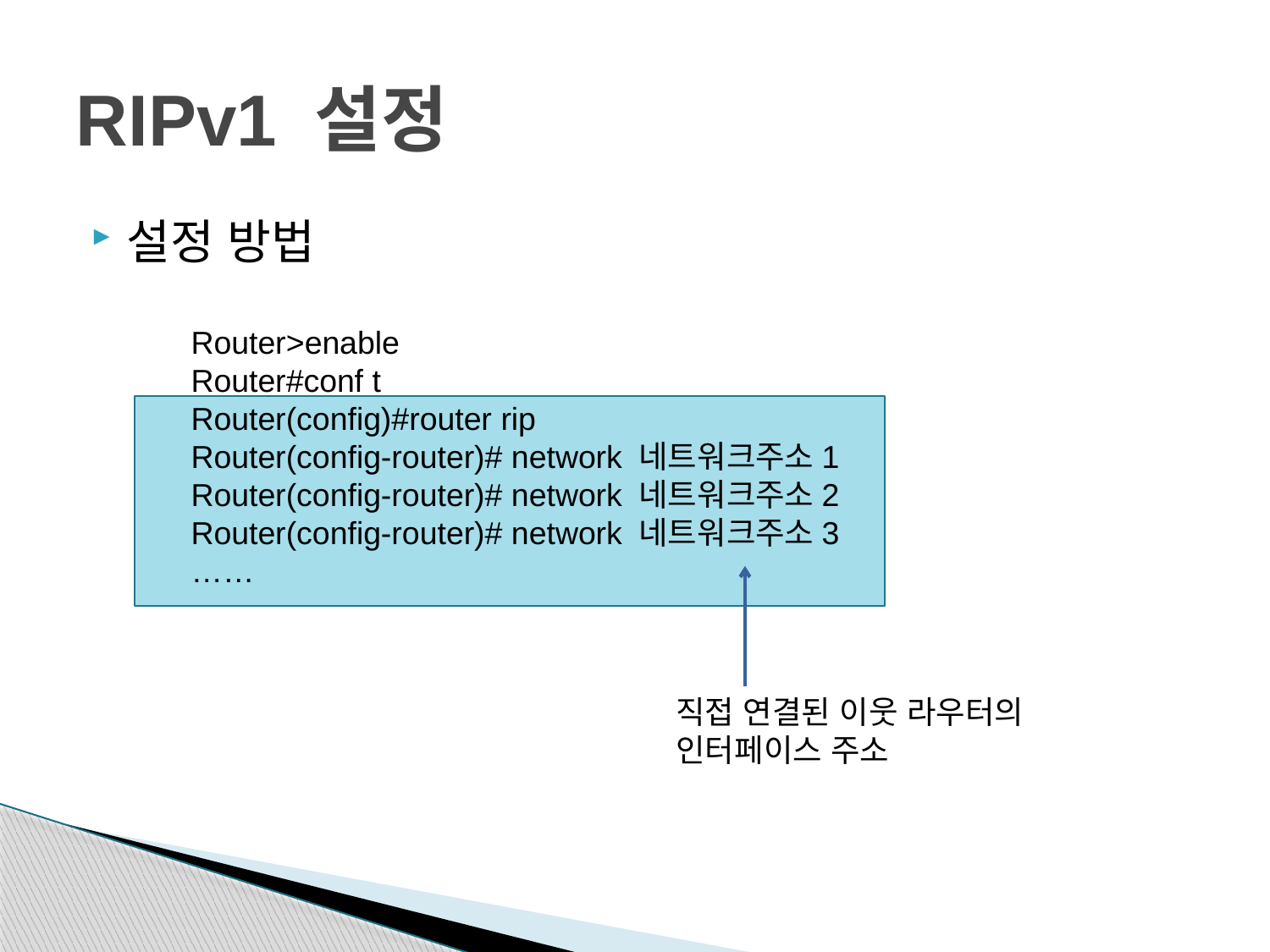

# RIPv1 설정
설정 방법
Router>enable
Router#conf t
Router(config)#router rip
Router(config-router)# network 네트워크주소1
Router(config-router)# network 네트워크주소2
Router(config-router)# network 네트워크주소3
……

직접 연결된 이웃 라우터의
인터페이스 주소